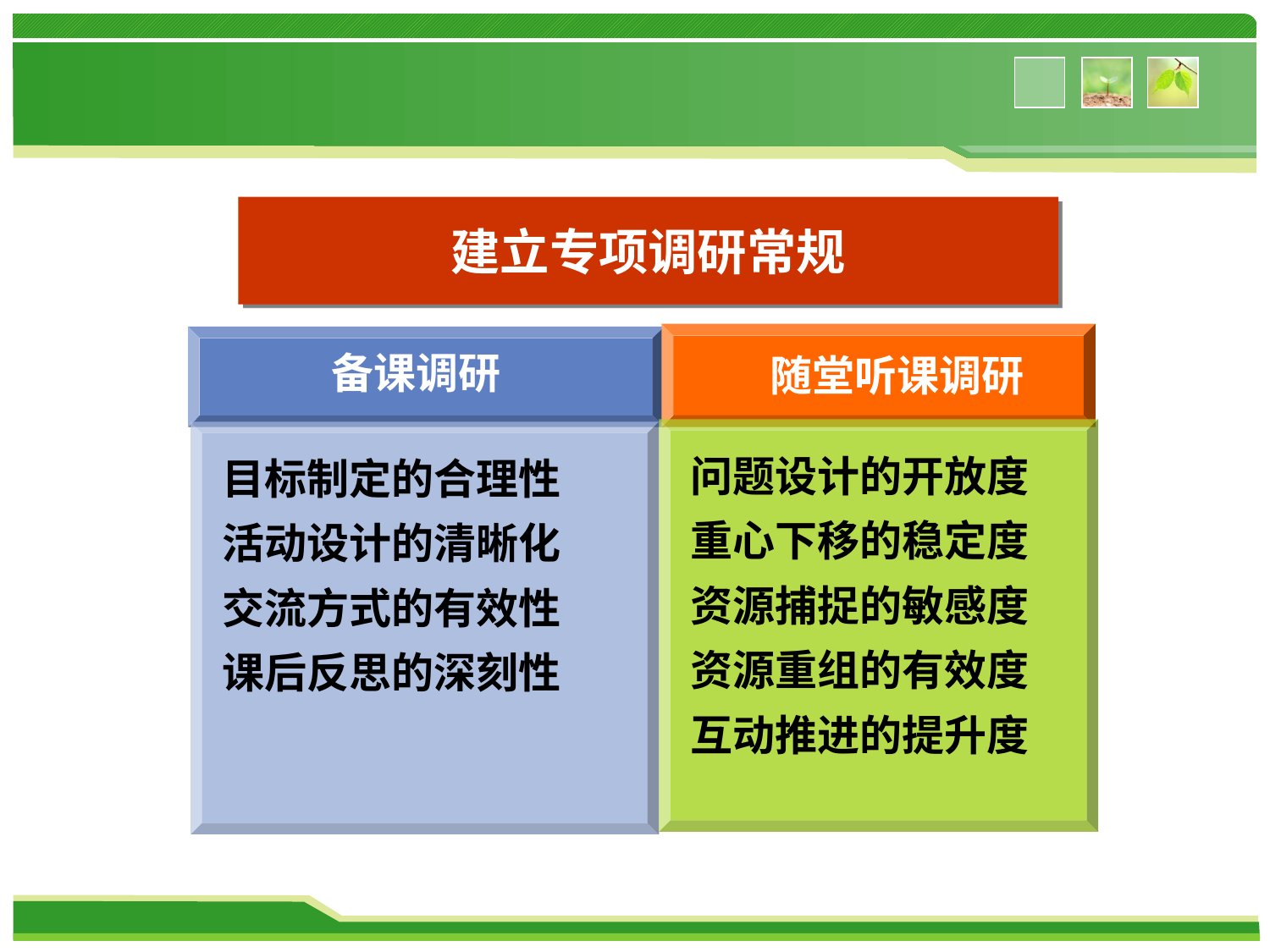

建立专项调研常规

备课调研
随堂听课调研
问题设计的开放度
重心下移的稳定度
资源捕捉的敏感度
资源重组的有效度
互动推进的提升度
目标制定的合理性
活动设计的清晰化
交流方式的有效性
课后反思的深刻性